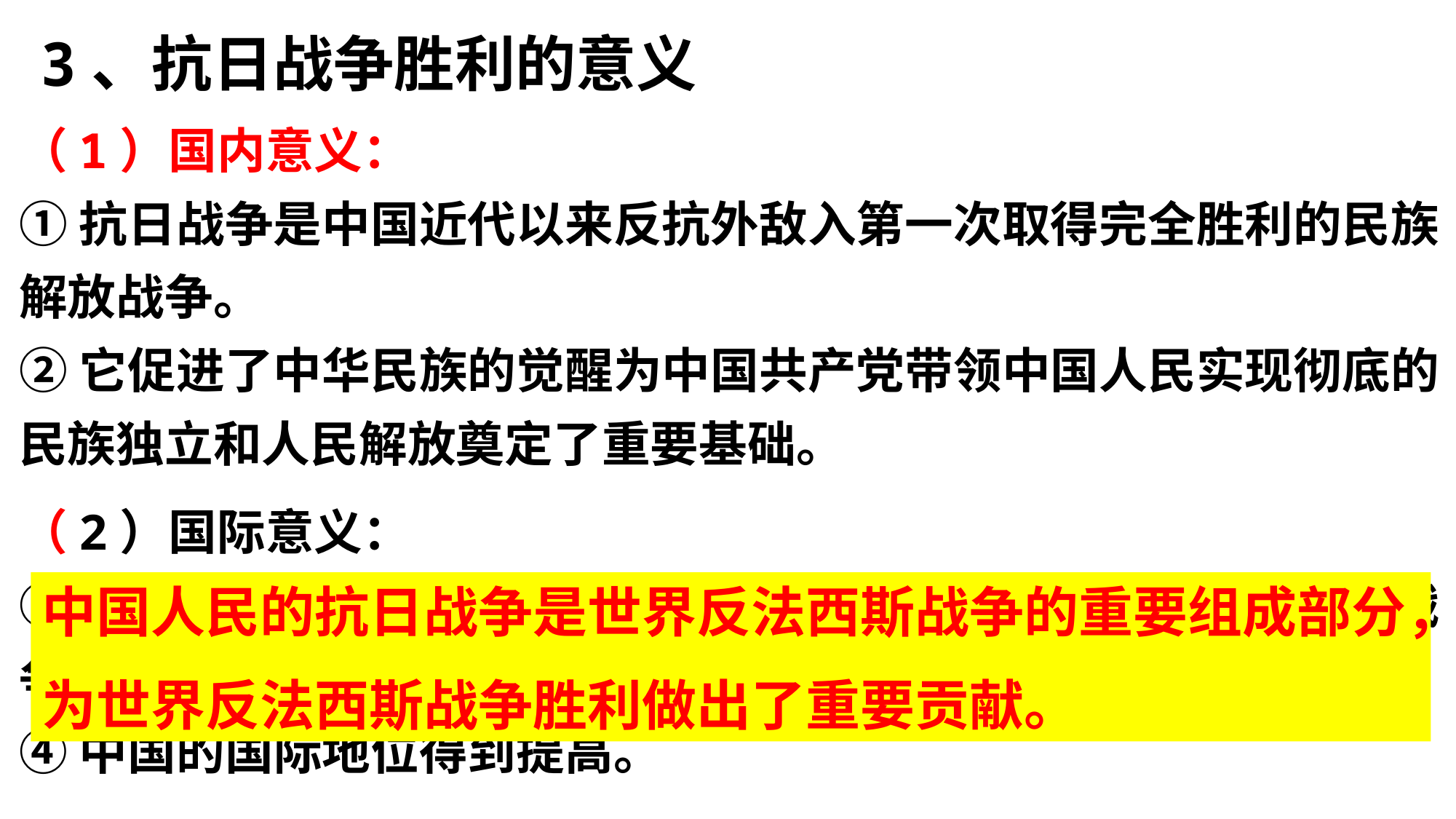

3、抗日战争胜利的意义
（1）国内意义：
①抗日战争是中国近代以来反抗外敌入第一次取得完全胜利的民族解放战争。
②它促进了中华民族的觉醒为中国共产党带领中国人民实现彻底的民族独立和人民解放奠定了重要基础。
（2）国际意义：
③中国开辟了世界反法西斯战争的东方主战场，对世界反法西斯战争的胜利、维护世界和平作出了重大的贡献。
④中国的国际地位得到提高。
中国人民的抗日战争是世界反法西斯战争的重要组成部分，
为世界反法西斯战争胜利做出了重要贡献。